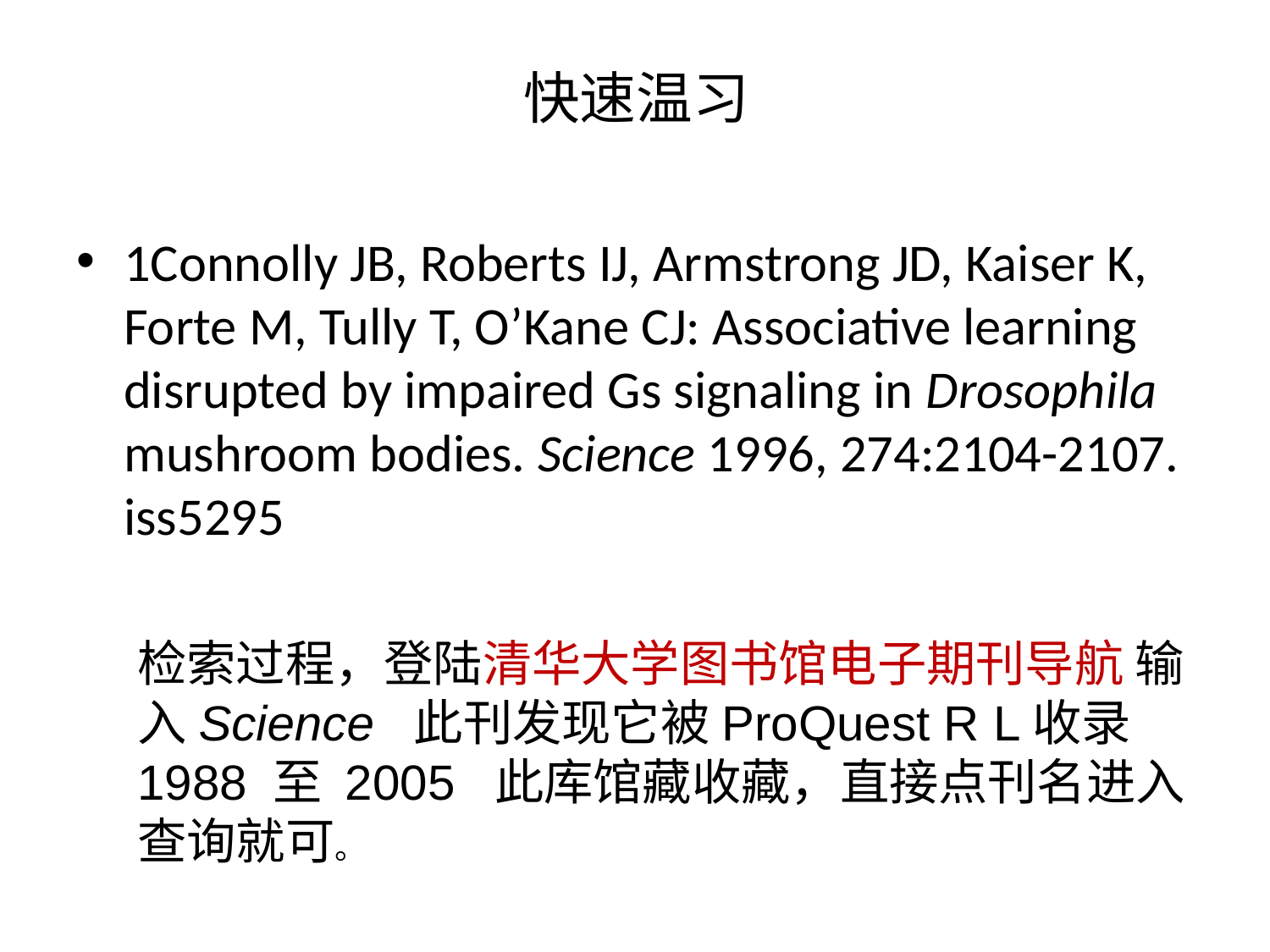

# 快速温习
1Connolly JB, Roberts IJ, Armstrong JD, Kaiser K, Forte M, Tully T, O’Kane CJ: Associative learning disrupted by impaired Gs signaling in Drosophila mushroom bodies. Science 1996, 274:2104-2107. iss5295

检索过程，登陆清华大学图书馆电子期刊导航 输入Science  此刊发现它被ProQuest R L收录 1988 至 2005  此库馆藏收藏，直接点刊名进入查询就可。